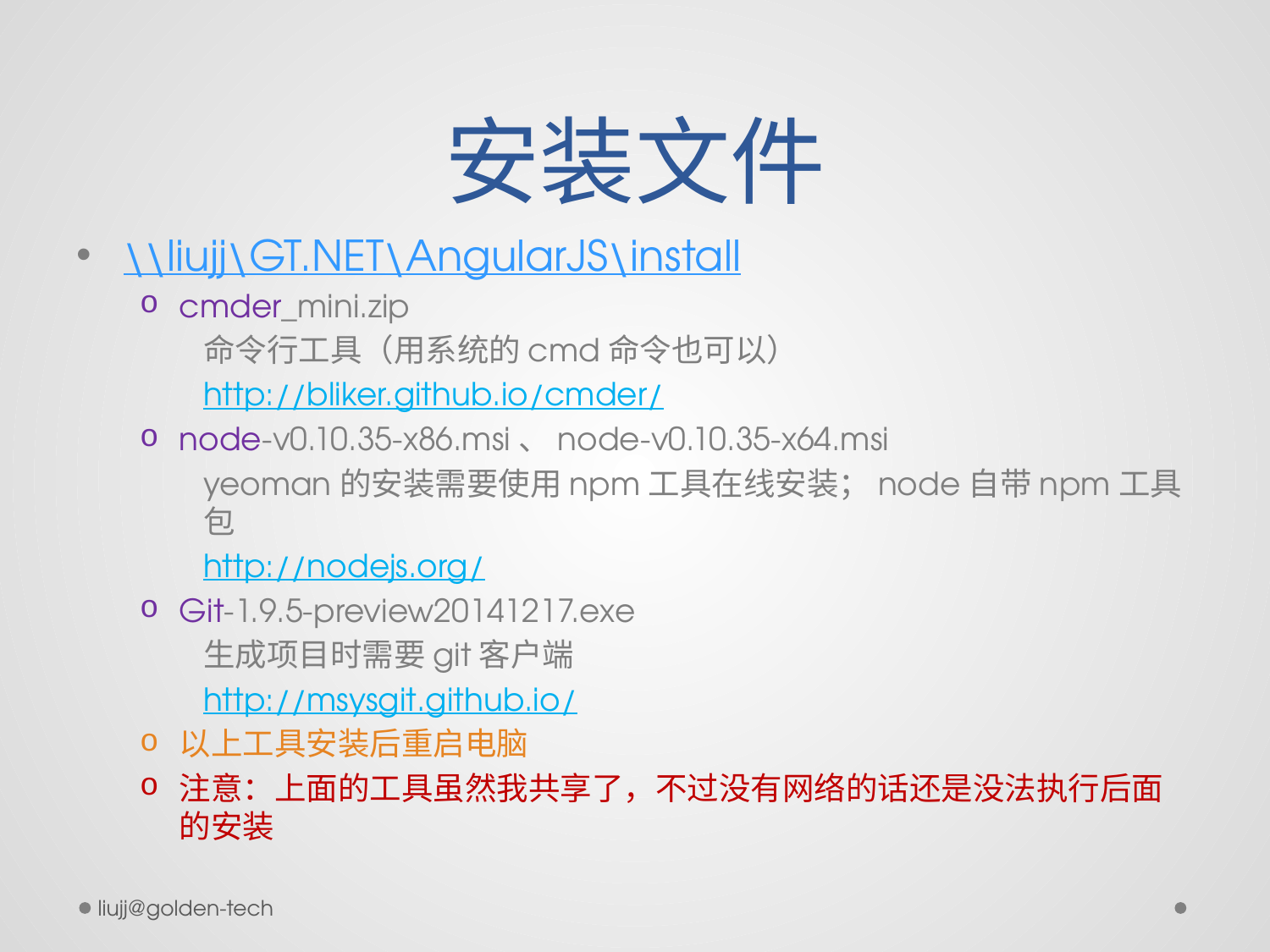

# 安装文件
\\liujj\GT.NET\AngularJS\install
cmder_mini.zip
命令行工具（用系统的cmd命令也可以）
http://bliker.github.io/cmder/
node-v0.10.35-x86.msi、node-v0.10.35-x64.msi
yeoman的安装需要使用npm工具在线安装；node自带npm工具包
http://nodejs.org/
Git-1.9.5-preview20141217.exe
生成项目时需要git客户端
http://msysgit.github.io/
以上工具安装后重启电脑
注意：上面的工具虽然我共享了，不过没有网络的话还是没法执行后面的安装
liujj@golden-tech